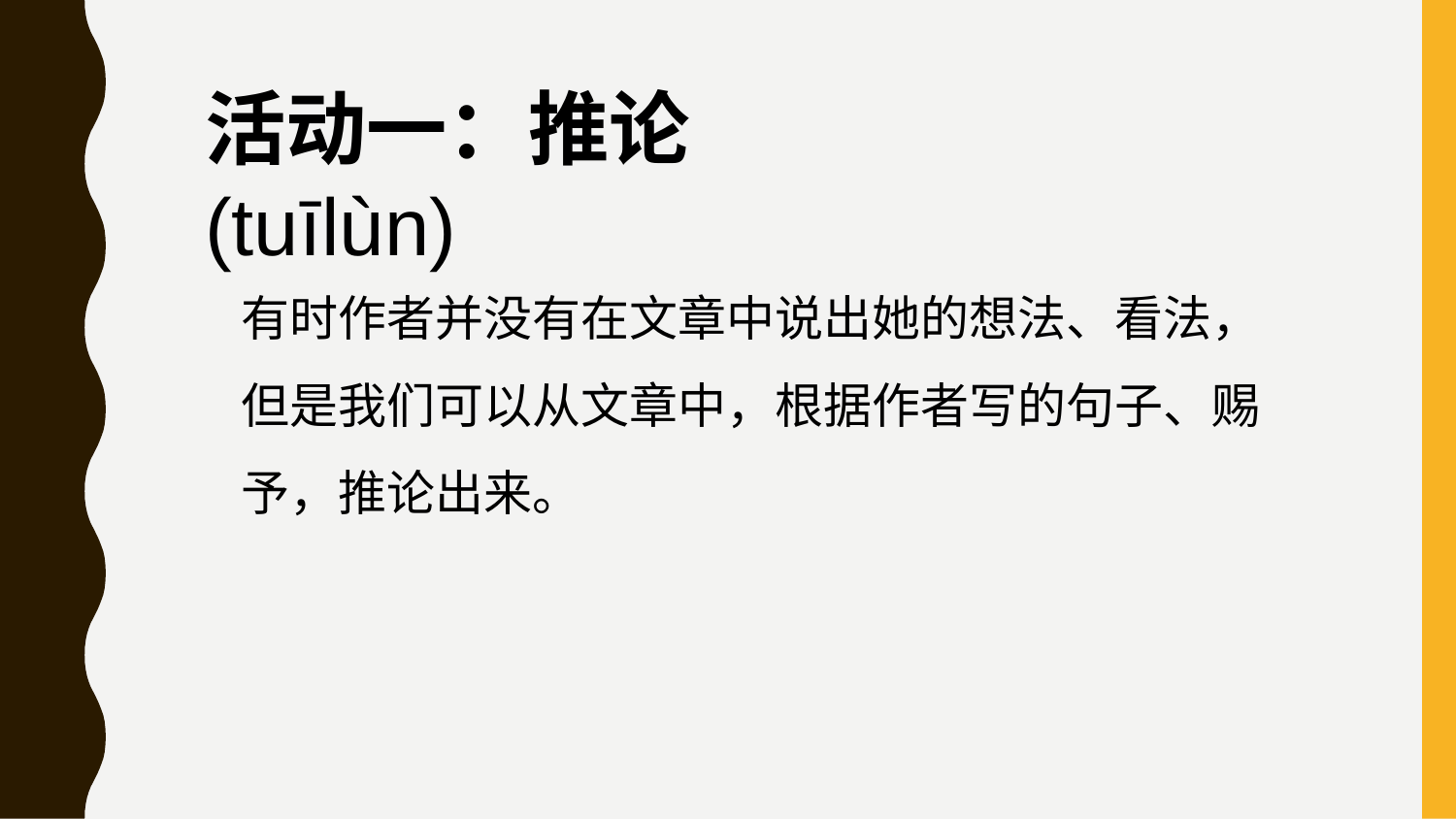

活动一：推论(tuīlùn)

有时作者并没有在文章中说出她的想法、看法，但是我们可以从文章中，根据作者写的句子、赐予，推论出来。